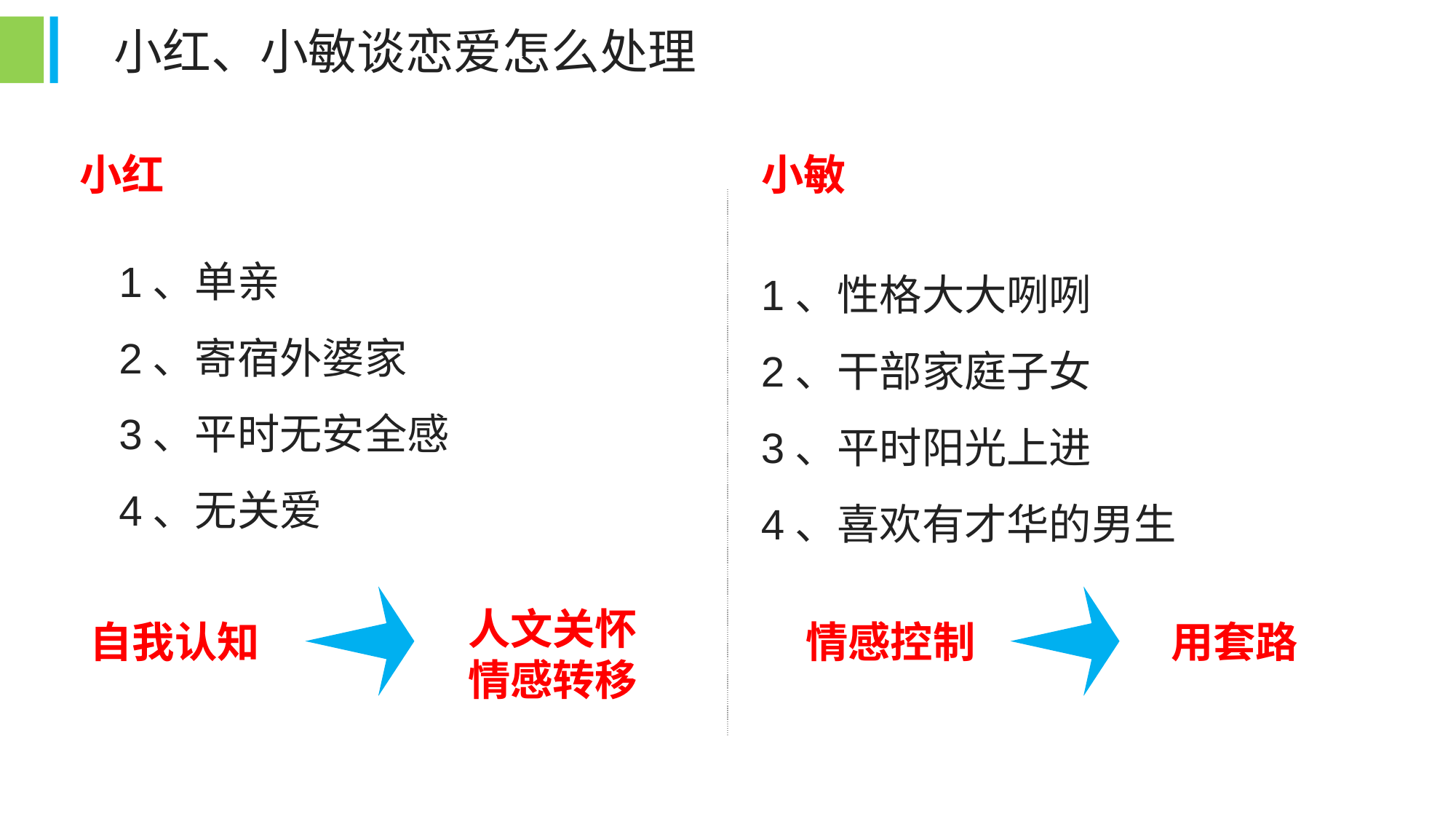

小红、小敏谈恋爱怎么处理

小红

小敏
1、性格大大咧咧
2、干部家庭子女
3、平时阳光上进
4、喜欢有才华的男生
1、单亲
2、寄宿外婆家
3、平时无安全感
4、无关爱

人文关怀情感转移
自我认知
情感控制
用套路